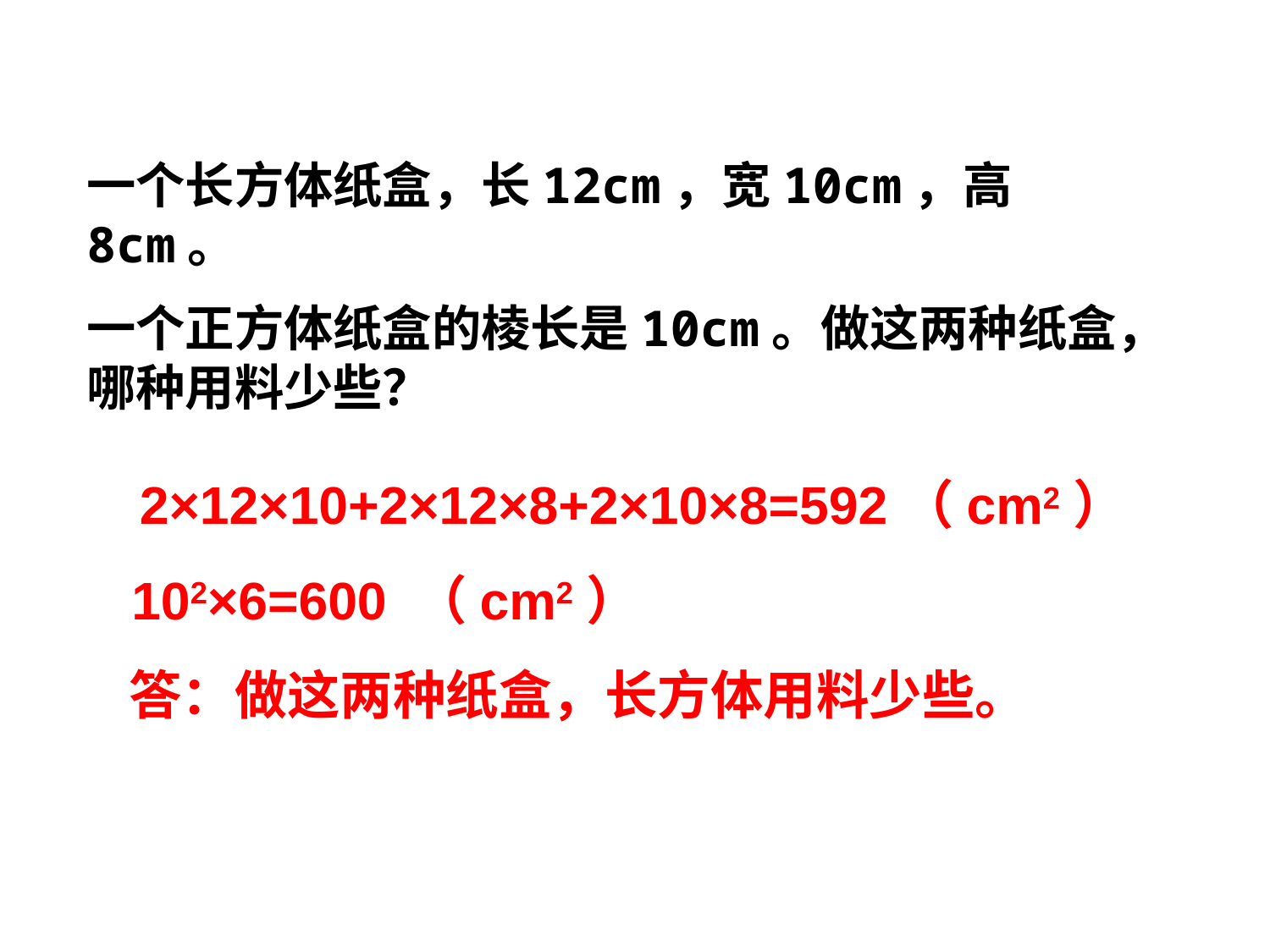

一个长方体纸盒，长12cm，宽10cm，高8cm。
一个正方体纸盒的棱长是10cm。做这两种纸盒，哪种用料少些？
2×12×10+2×12×8+2×10×8=592（cm2）
102×6=600 （cm2）
答：做这两种纸盒，长方体用料少些。